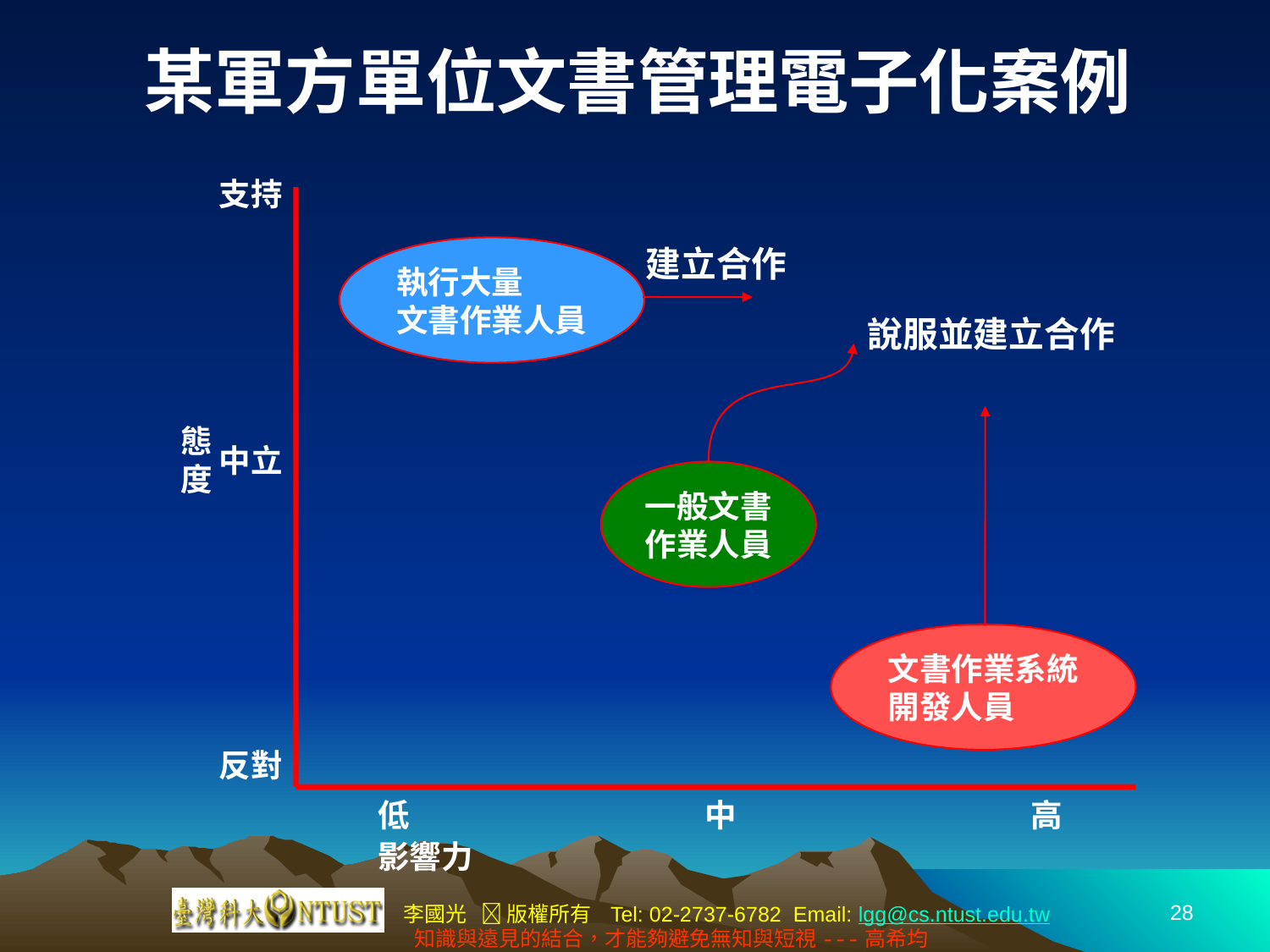

# 某軍方單位文書管理電子化案例
支持

中立

反對

建立合作
執行大量
文書作業人員

說服並建立合作

態
度
一般文書
作業人員
文書作業系統
開發人員
低                                         中                                         高
影響力
28